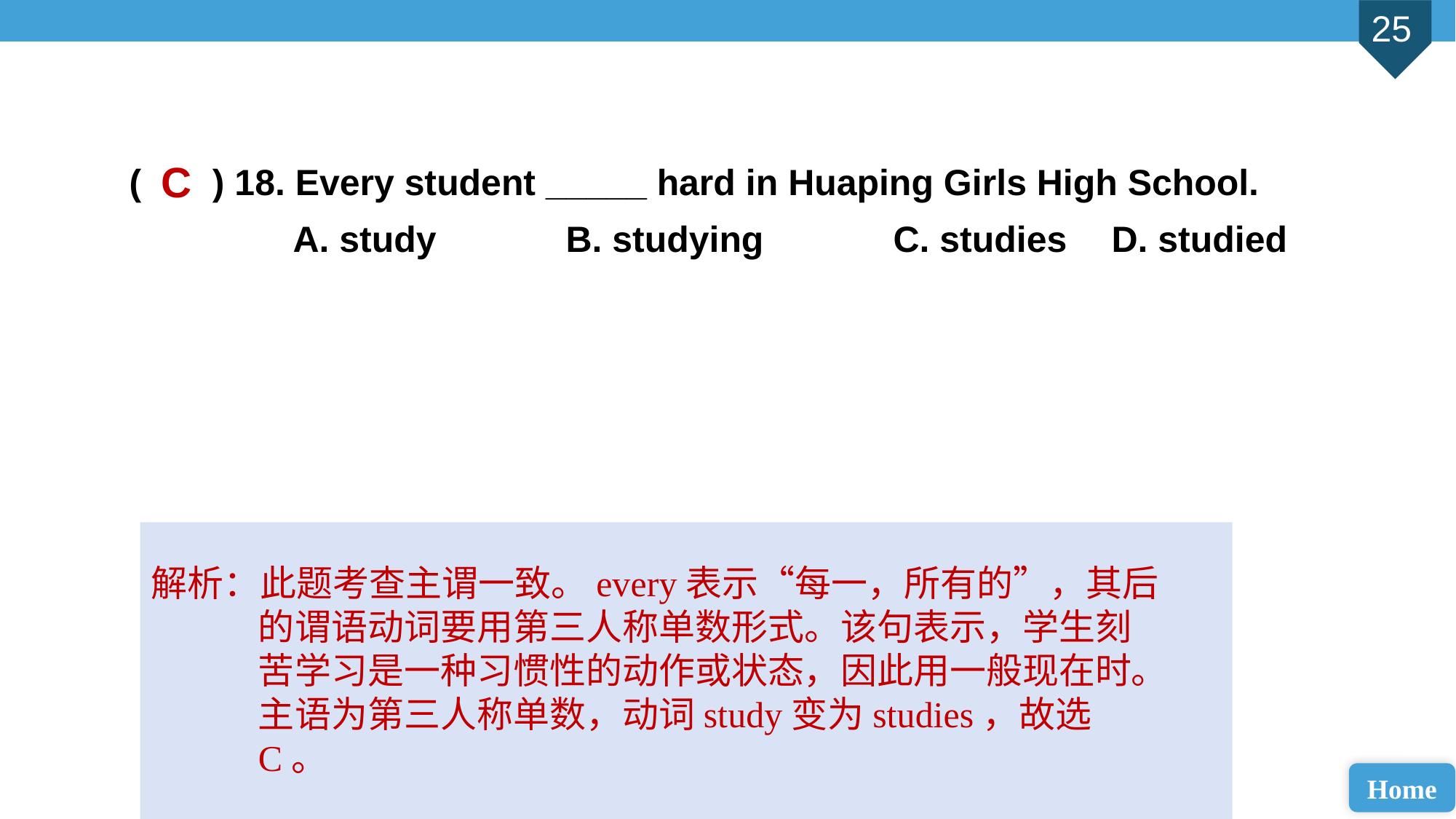

(       ) 18. Every student _____ hard in Huaping Girls High School.
A. study 		B. studying 		C. studies 	D. studied
C

解析：此题考查主谓一致。every表示“每一，所有的”，其后的谓语动词要用第三人称单数形式。该句表示，学生刻苦学习是一种习惯性的动作或状态，因此用一般现在时。主语为第三人称单数，动词study变为studies，故选C。